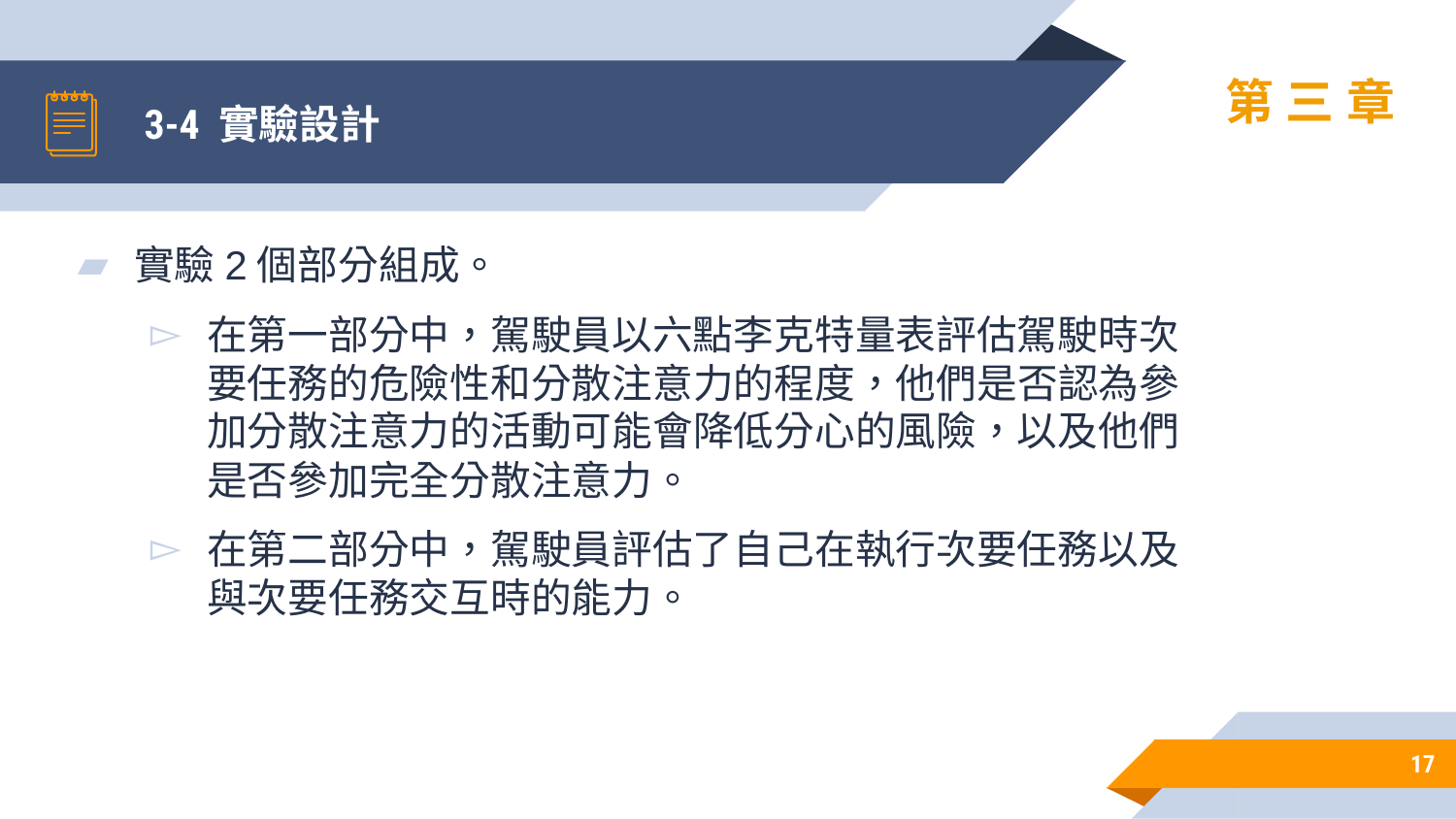

# 3-4 實驗設計
第三章

實驗2個部分組成。
在第一部分中，駕駛員以六點李克特量表評估駕駛時次要任務的危險性和分散注意力的程度，他們是否認為參加分散注意力的活動可能會降低分心的風險，以及他們是否參加完全分散注意力。
在第二部分中，駕駛員評估了自己在執行次要任務以及與次要任務交互時的能力。

17